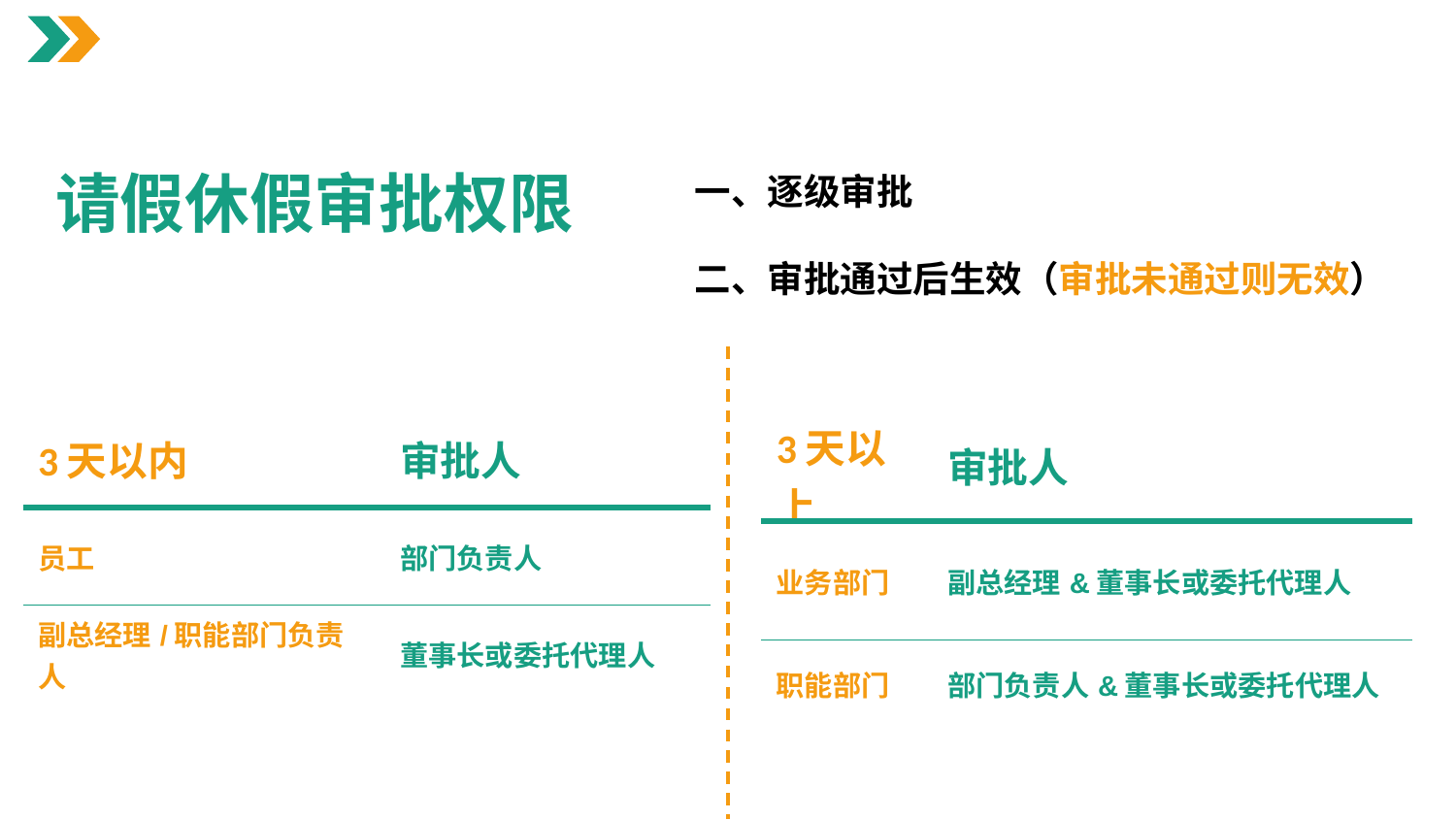

请假休假审批权限
一、逐级审批

二、审批通过后生效（审批未通过则无效）
| 3天以内 | 审批人 |
| --- | --- |
| 员工 | 部门负责人 |
| 副总经理/职能部门负责人 | 董事长或委托代理人 |
| 3天以上 | 审批人 |
| --- | --- |
| 业务部门 | 副总经理&董事长或委托代理人 |
| 职能部门 | 部门负责人&董事长或委托代理人 |